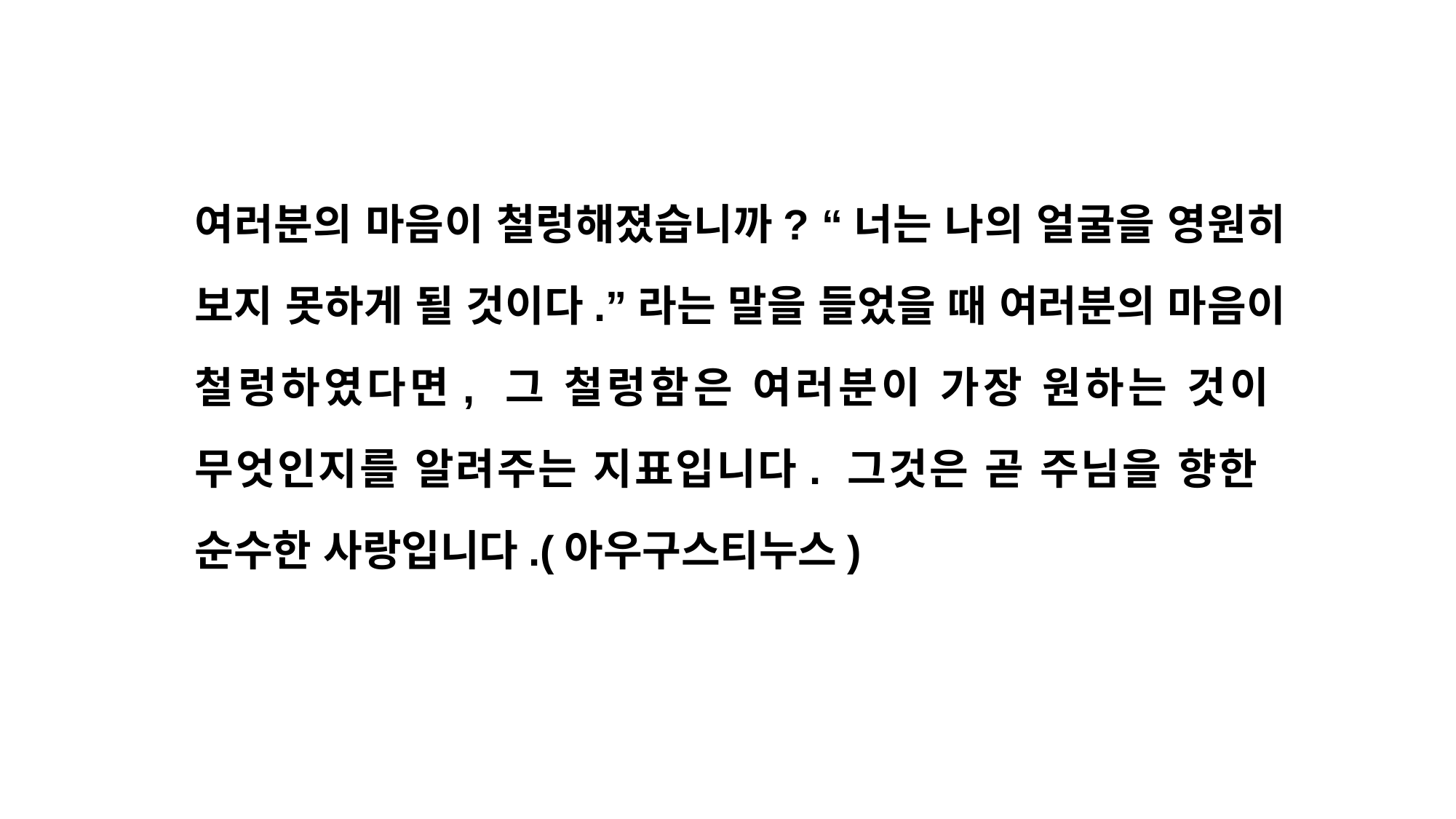

여러분의 마음이 철렁해졌습니까? “너는 나의 얼굴을 영원히 보지 못하게 될 것이다.”라는 말을 들었을 때 여러분의 마음이 철렁하였다면, 그 철렁함은 여러분이 가장 원하는 것이  무엇인지를 알려주는 지표입니다. 그것은 곧 주님을 향한   순수한 사랑입니다.(아우구스티누스)